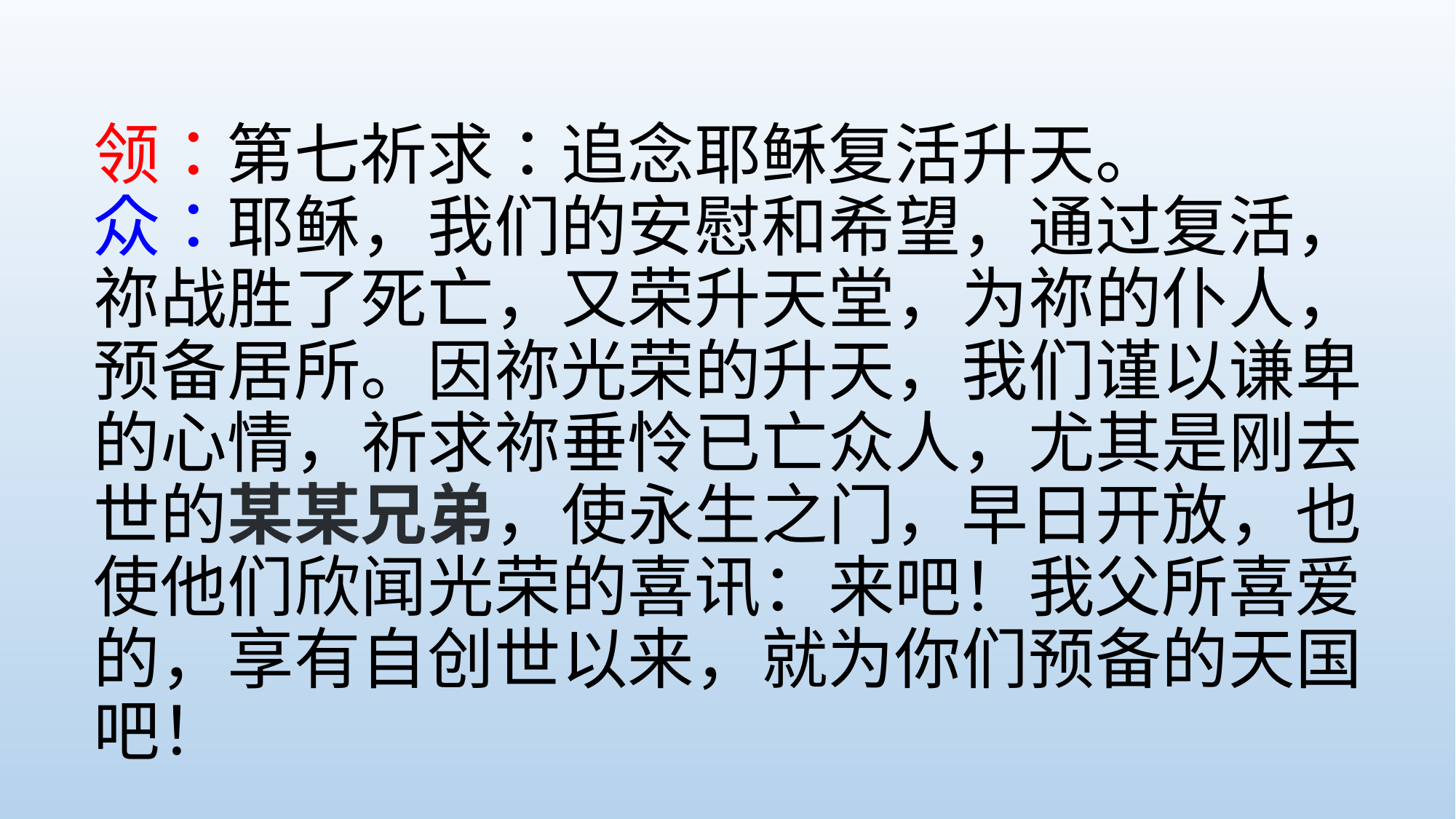

# 领：第七祈求：追念耶稣复活升天。 众：耶稣，我们的安慰和希望，通过复活，祢战胜了死亡，又荣升天堂，为祢的仆人，预备居所。因祢光荣的升天，我们谨以谦卑的心情，祈求祢垂怜已亡众人，尤其是刚去世的某某兄弟，使永生之门，早日开放，也使他们欣闻光荣的喜讯：来吧！我父所喜爱的，享有自创世以来，就为你们预备的天国吧！